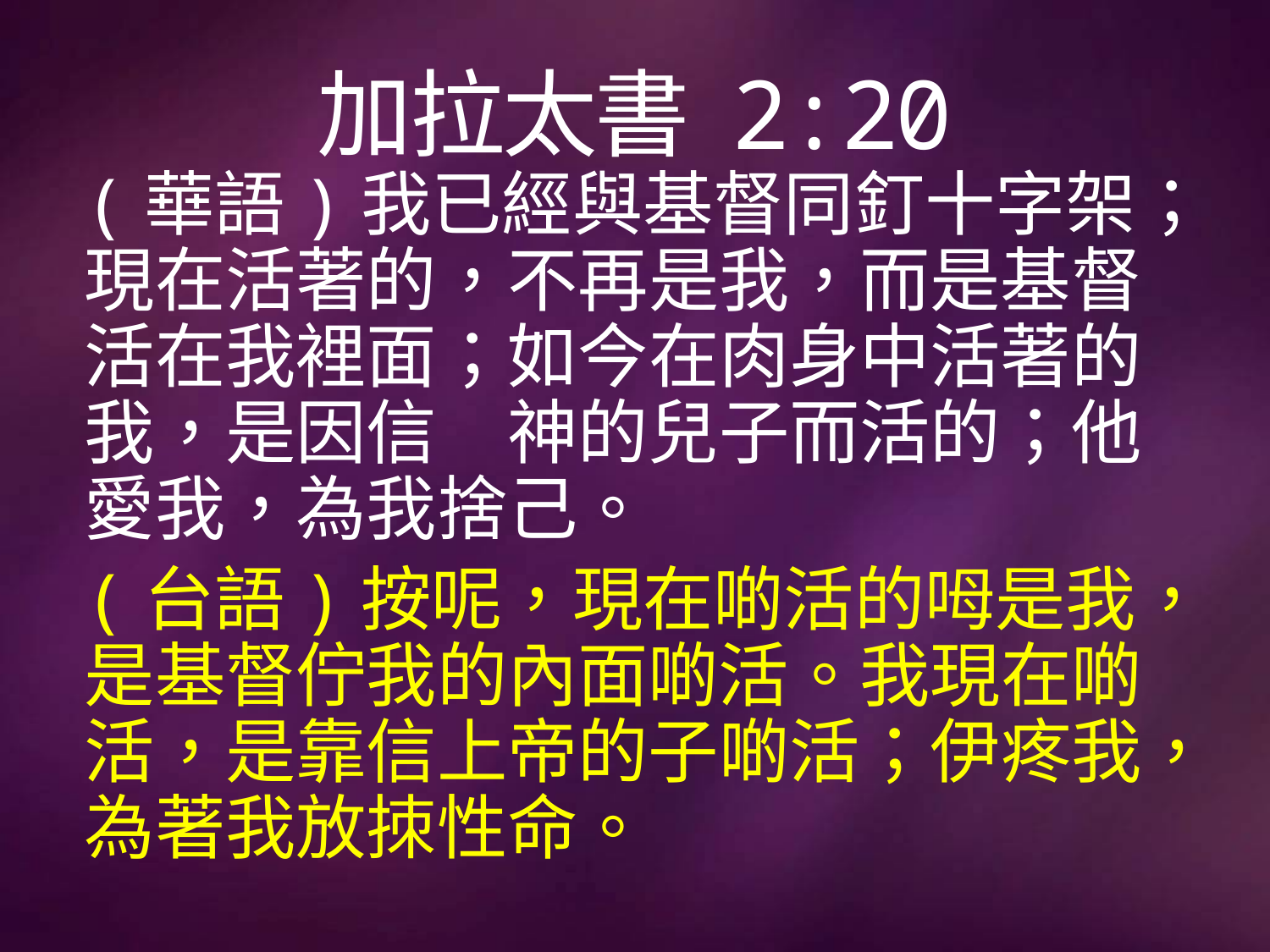

# 加拉太書 2:20
(華語)我已經與基督同釘十字架；現在活著的，不再是我，而是基督活在我裡面；如今在肉身中活著的我，是因信　神的兒子而活的；他愛我，為我捨己。
(台語)按呢，現在啲活的呣是我，是基督佇我的內面啲活。我現在啲活，是靠信上帝的子啲活；伊疼我，為著我放拺性命。